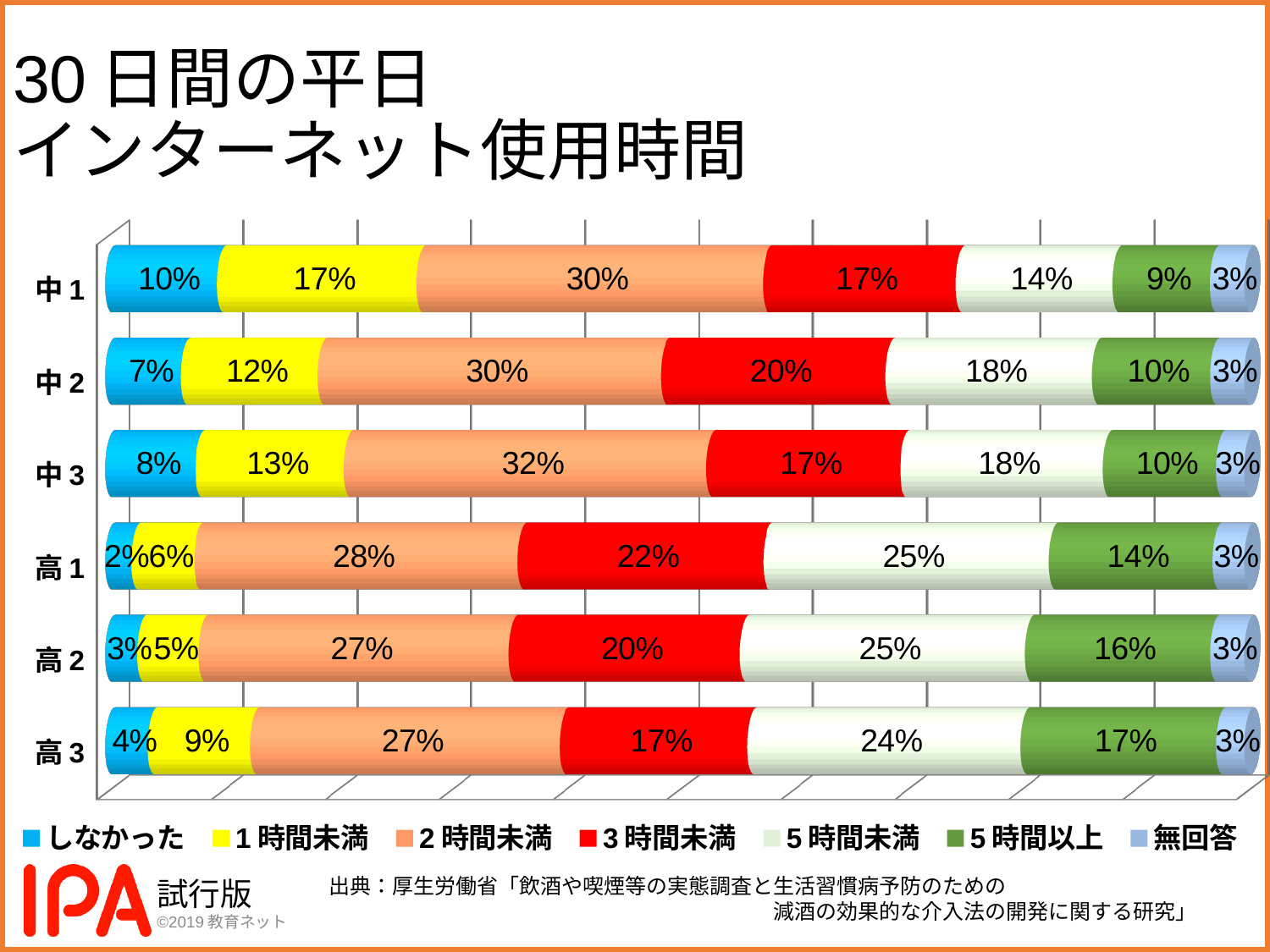

30日間の平日
インターネット使用時間

[unsupported chart]

出典：厚生労働省「飲酒や喫煙等の実態調査と生活習慣病予防のための
　　　　　　　　　　　　　　　　　　　　　減酒の効果的な介入法の開発に関する研究」